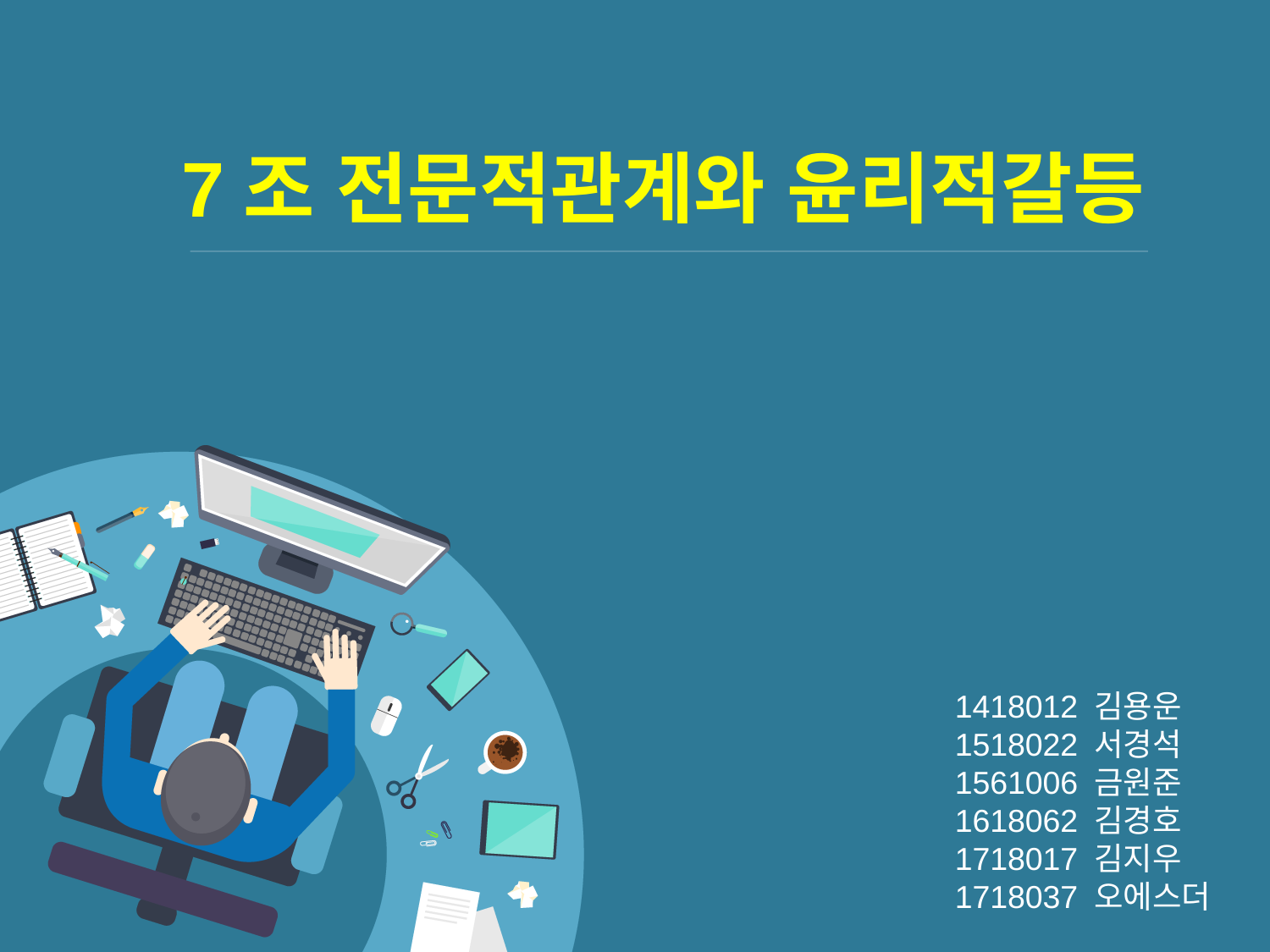

7조 전문적관계와 윤리적갈등
1418012 김용운
1518022 서경석
1561006 금원준
1618062 김경호
1718017 김지우
1718037 오에스더